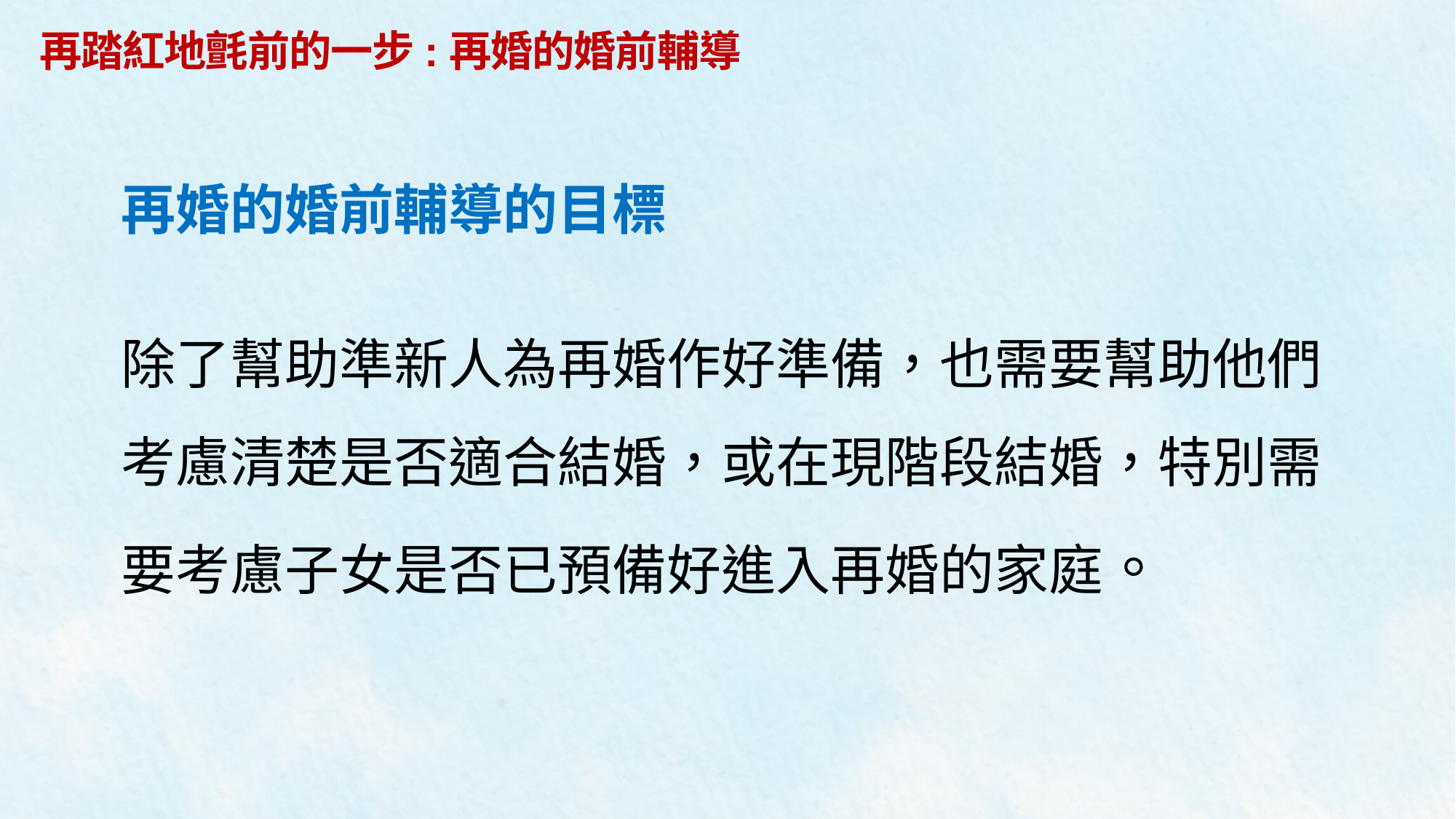

再踏紅地氈前的一步:再婚的婚前輔導
# 再婚的婚前輔導的目標
除了幫助準新人為再婚作好準備，也需要幫助他們考慮清楚是否適合結婚，或在現階段結婚，特別需要考慮子女是否已預備好進入再婚的家庭。